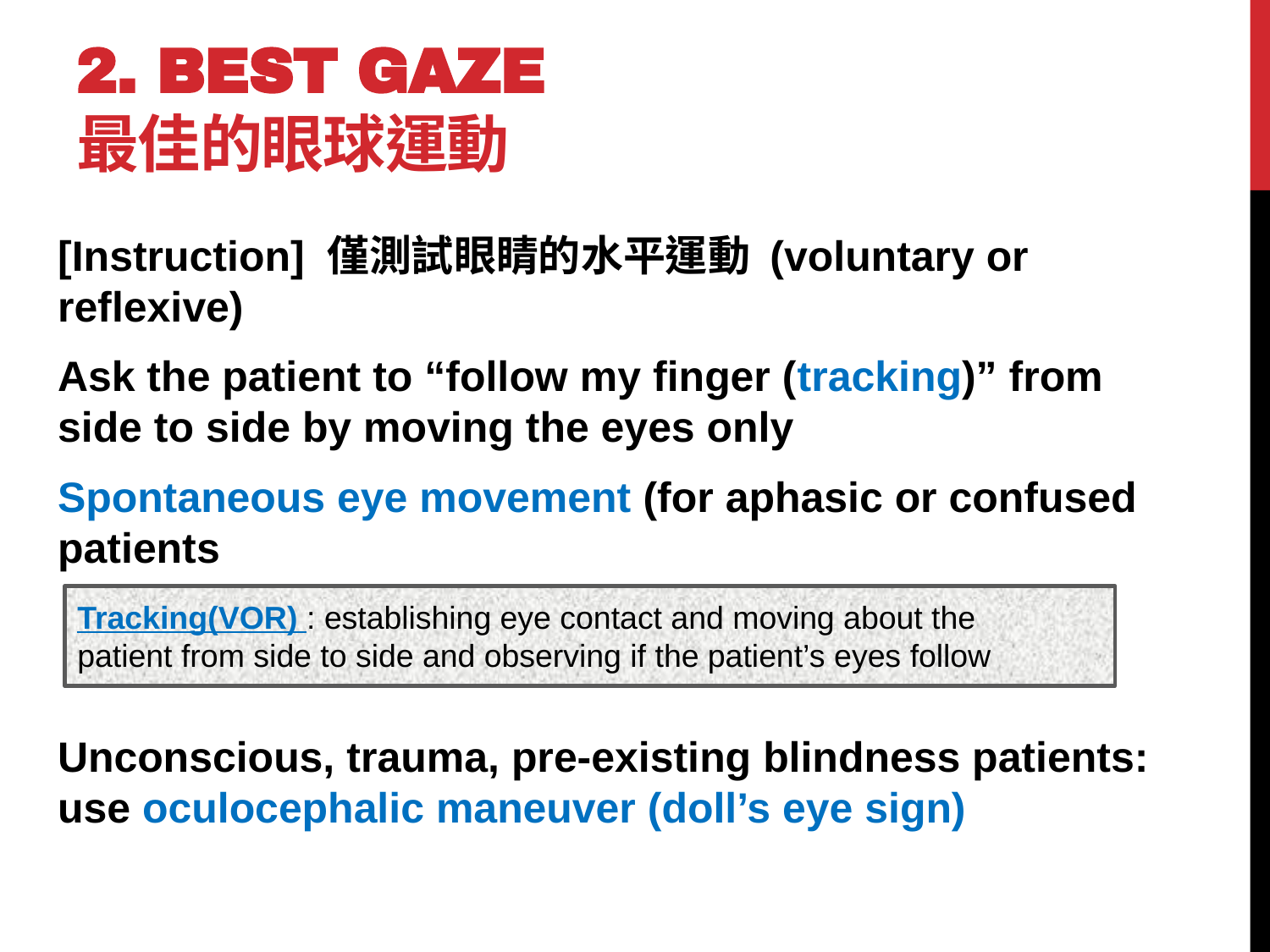

# 2. Best gaze 最佳的眼球運動
[Instruction] 僅測試眼睛的水平運動 (voluntary or reflexive)
Ask the patient to “follow my finger (tracking)” from side to side by moving the eyes only
Spontaneous eye movement (for aphasic or confused patients

Unconscious, trauma, pre-existing blindness patients: use oculocephalic maneuver (doll’s eye sign)

Tracking(VOR) : establishing eye contact and moving about the
patient from side to side and observing if the patient’s eyes follow